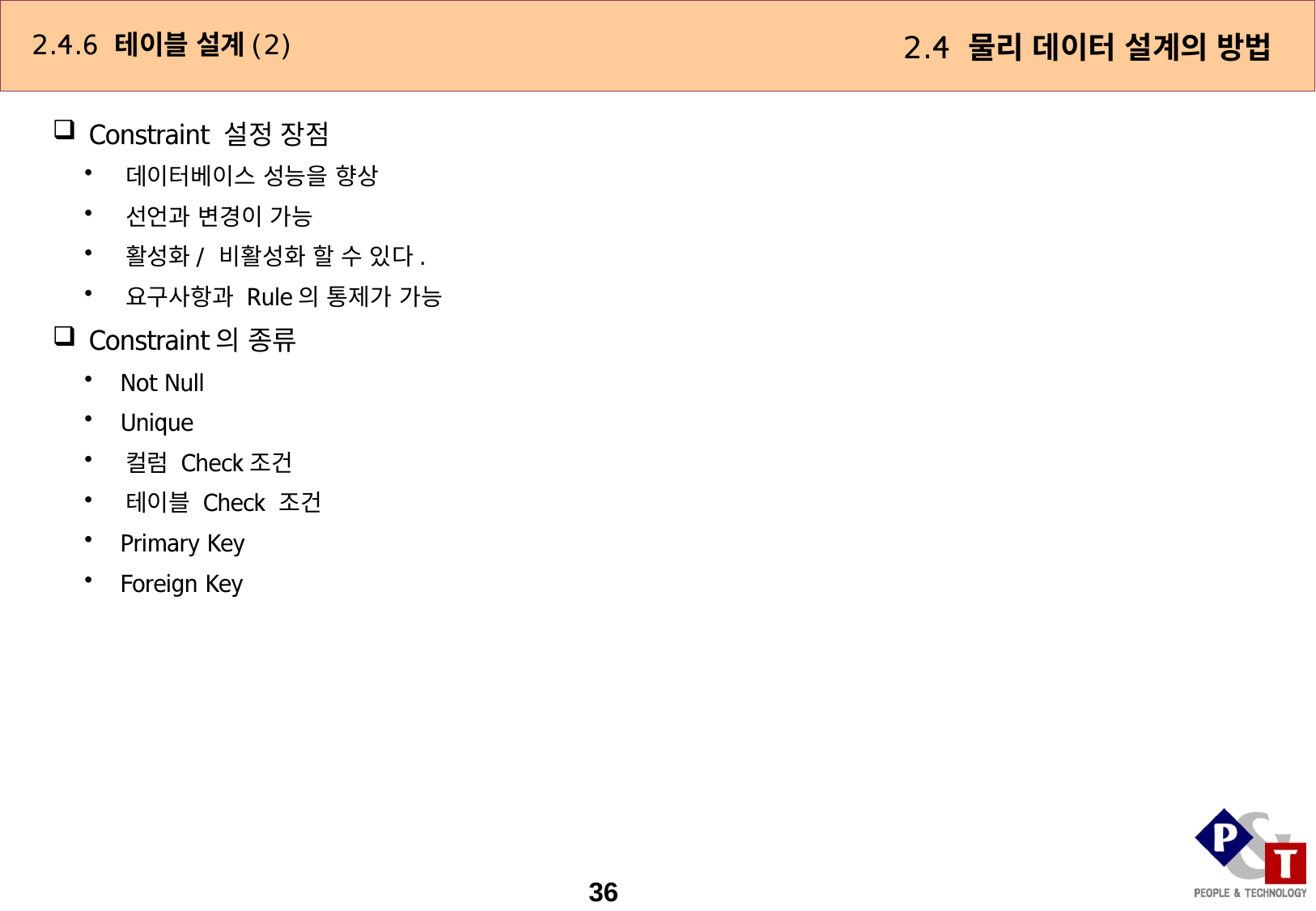

2.4.6 테이블 설계(2)
2.4 물리 데이터 설계의 방법
 Constraint 설정 장점
 데이터베이스 성능을 향상
 선언과 변경이 가능
 활성화/ 비활성화 할 수 있다.
 요구사항과 Rule의 통제가 가능
 Constraint의 종류
 Not Null
 Unique
 컬럼 Check조건
 테이블 Check 조건
 Primary Key
 Foreign Key